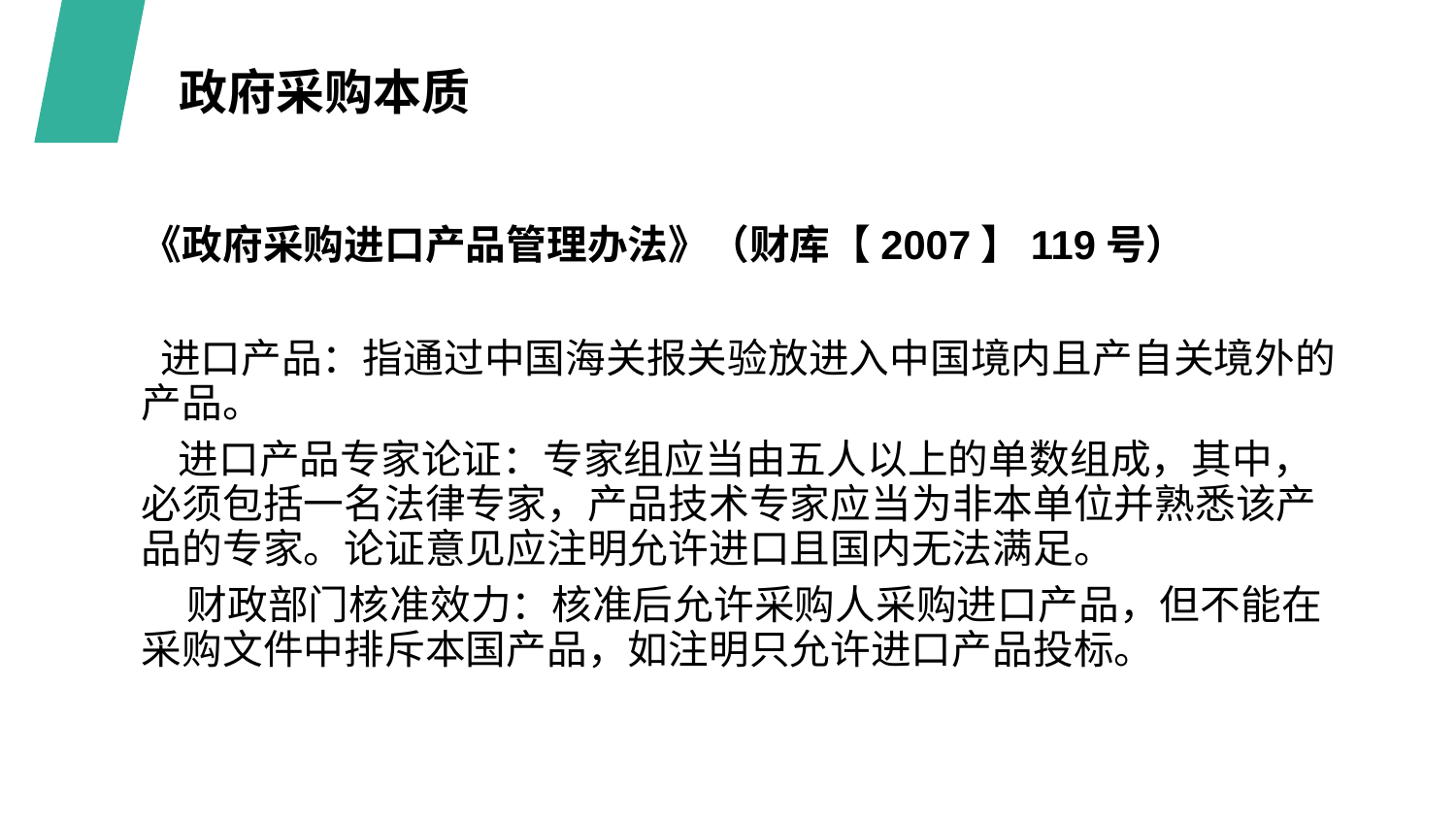

政府采购本质

《政府采购进口产品管理办法》（财库【2007】119号）

 进口产品：指通过中国海关报关验放进入中国境内且产自关境外的产品。
   进口产品专家论证：专家组应当由五人以上的单数组成，其中，必须包括一名法律专家，产品技术专家应当为非本单位并熟悉该产品的专家。论证意见应注明允许进口且国内无法满足。
    财政部门核准效力：核准后允许采购人采购进口产品，但不能在采购文件中排斥本国产品，如注明只允许进口产品投标。